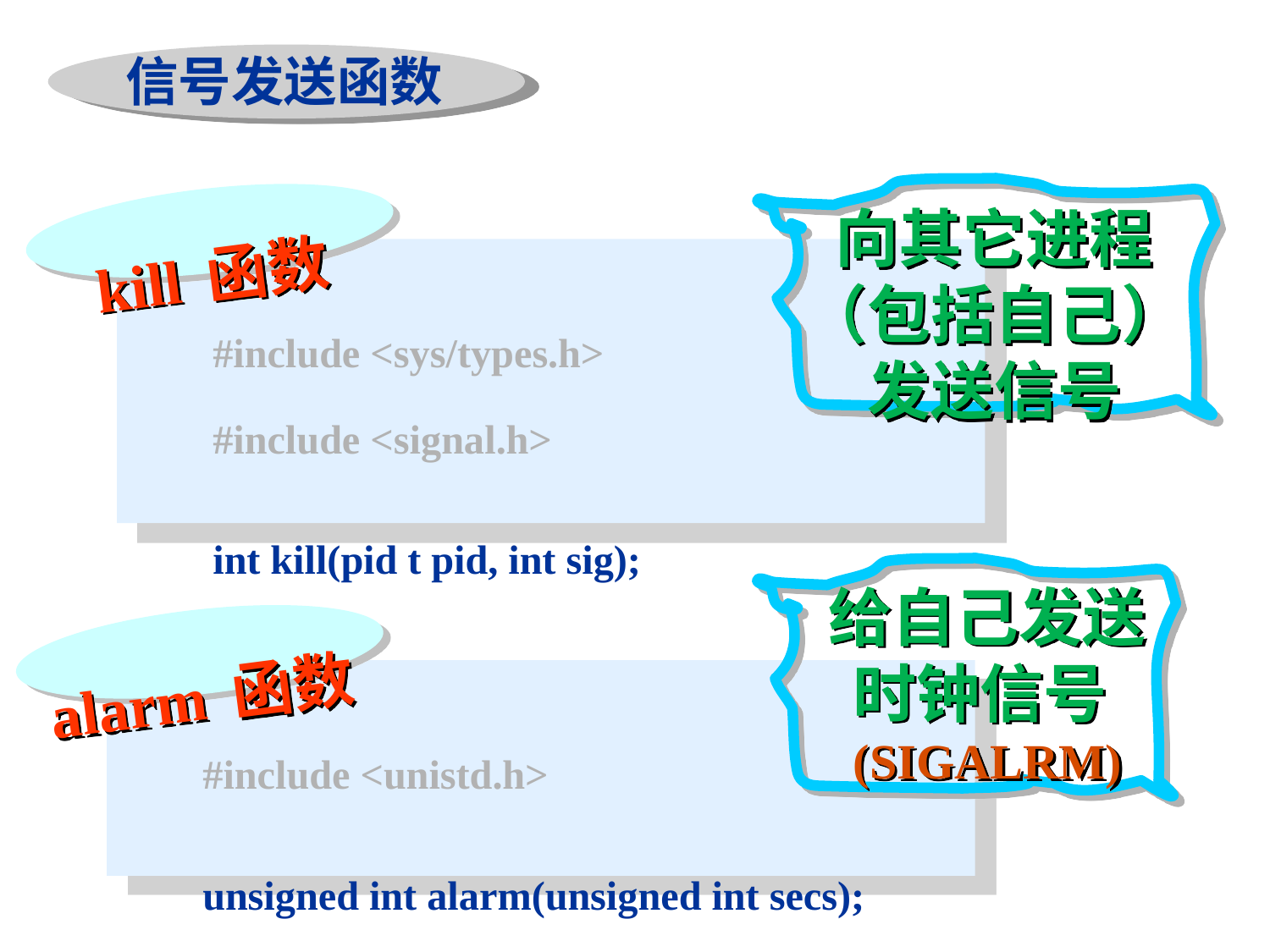

信号发送函数

向其它进程（包括自己）发送信号
kill函数

#include <sys/types.h>
#include <signal.h>
int kill(pid t pid, int sig);

给自己发送时钟信号(SIGALRM)
alarm函数

#include <unistd.h>
unsigned int alarm(unsigned int secs);